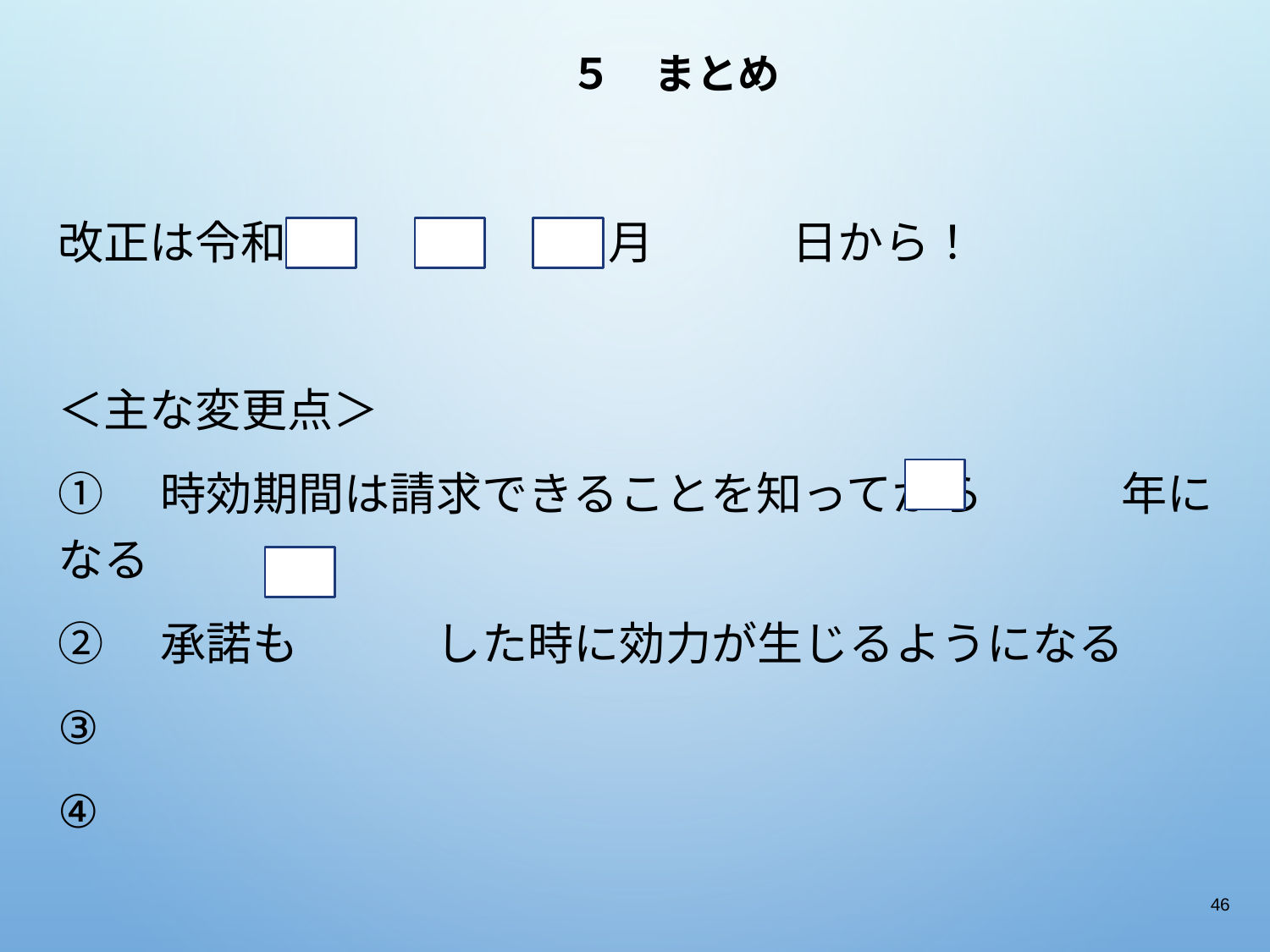

# ５　まとめ
改正は令和　　　年　　　月　　　日から！

＜主な変更点＞
①　時効期間は請求できることを知ってから　　　年になる
②　承諾も　　　した時に効力が生じるようになる
③
④

46